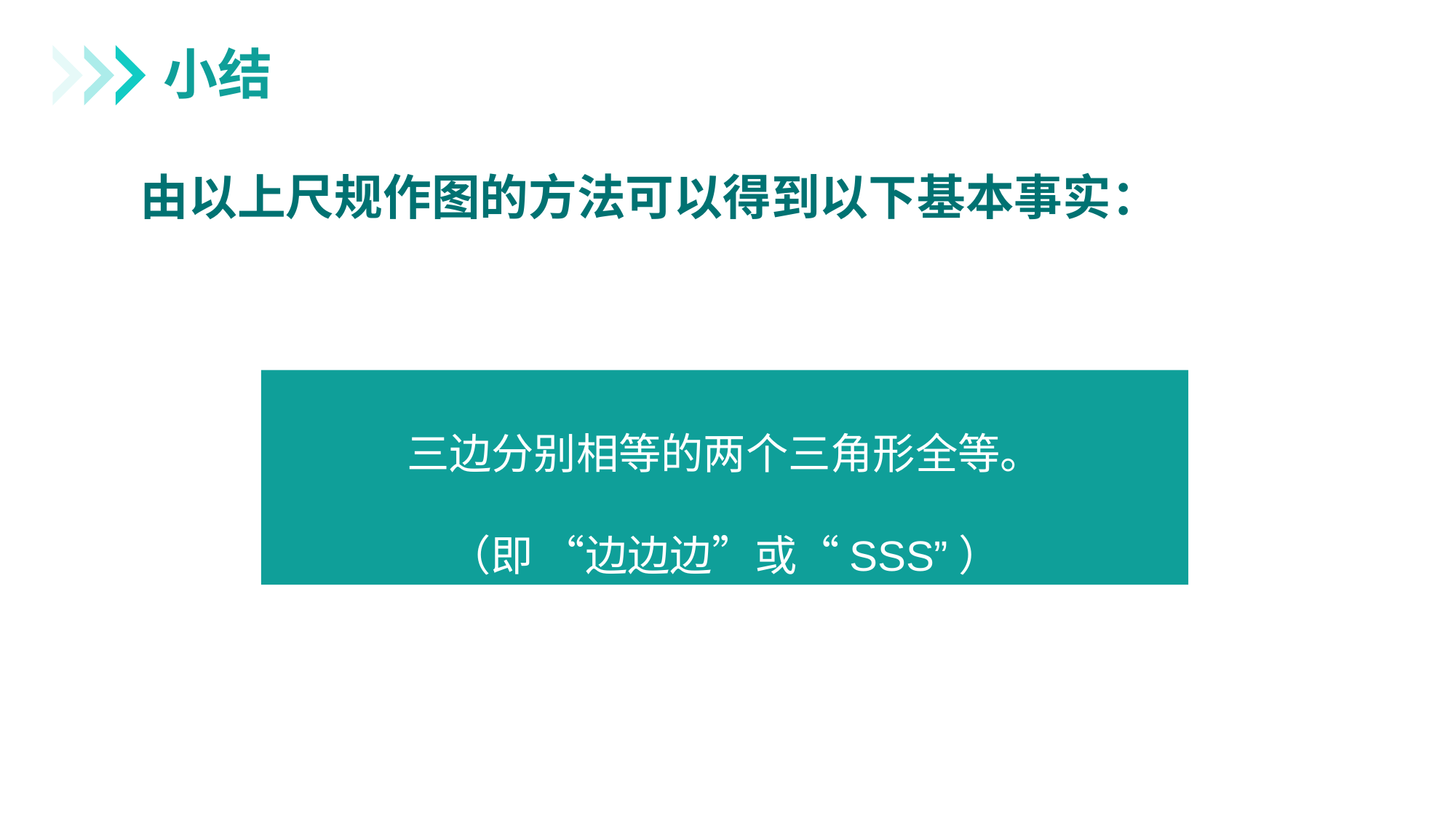

小结
由以上尺规作图的方法可以得到以下基本事实：
三边分别相等的两个三角形全等。
（即 “边边边”或“SSS”）